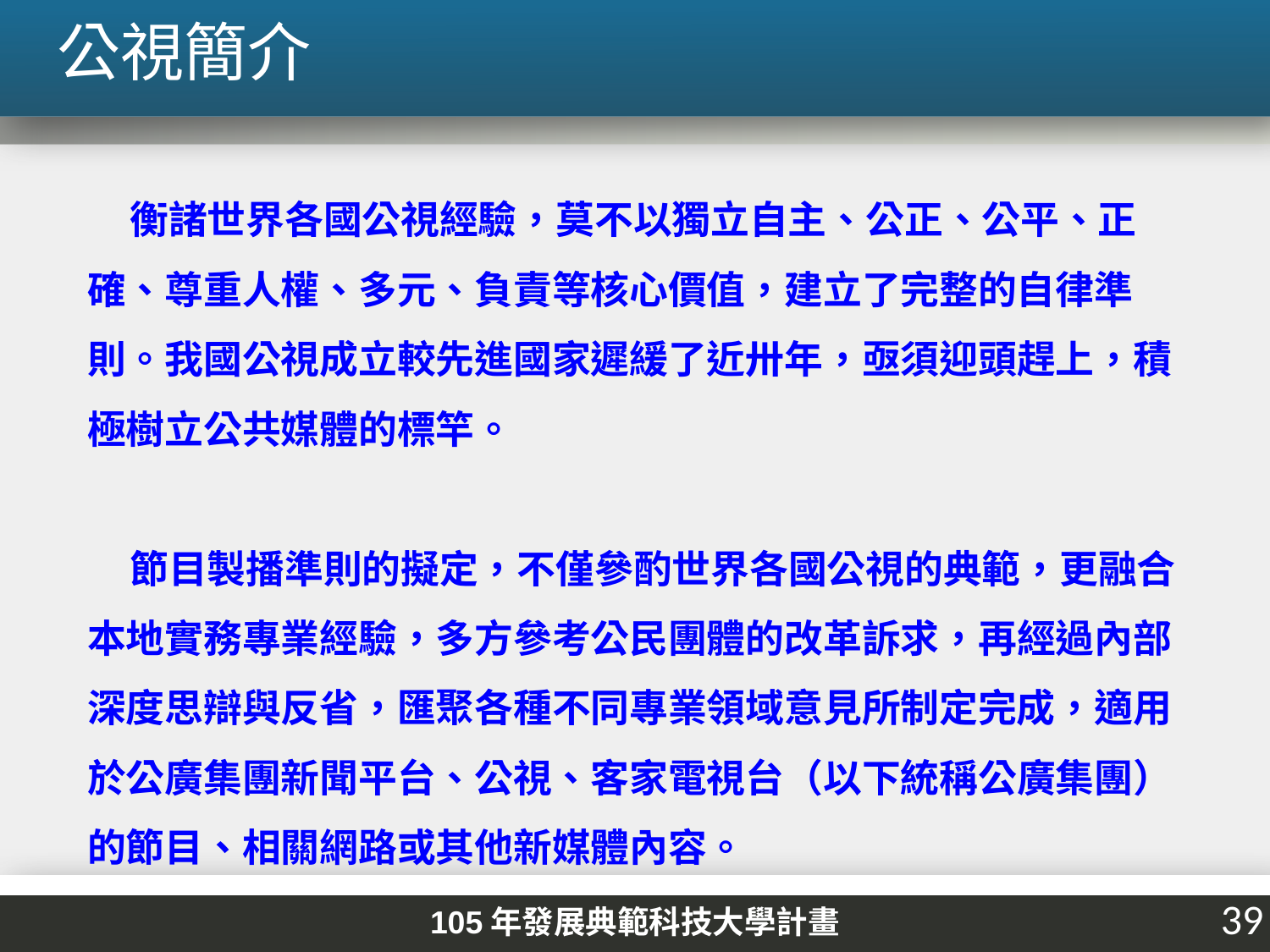

公視簡介
衡諸世界各國公視經驗，莫不以獨立自主、公正、公平、正確、尊重人權、多元、負責等核心價值，建立了完整的自律準則。我國公視成立較先進國家遲緩了近卅年，亟須迎頭趕上，積極樹立公共媒體的標竿。

節目製播準則的擬定，不僅參酌世界各國公視的典範，更融合本地實務專業經驗，多方參考公民團體的改革訴求，再經過內部深度思辯與反省，匯聚各種不同專業領域意見所制定完成，適用於公廣集團新聞平台、公視、客家電視台（以下統稱公廣集團）的節目、相關網路或其他新媒體內容。